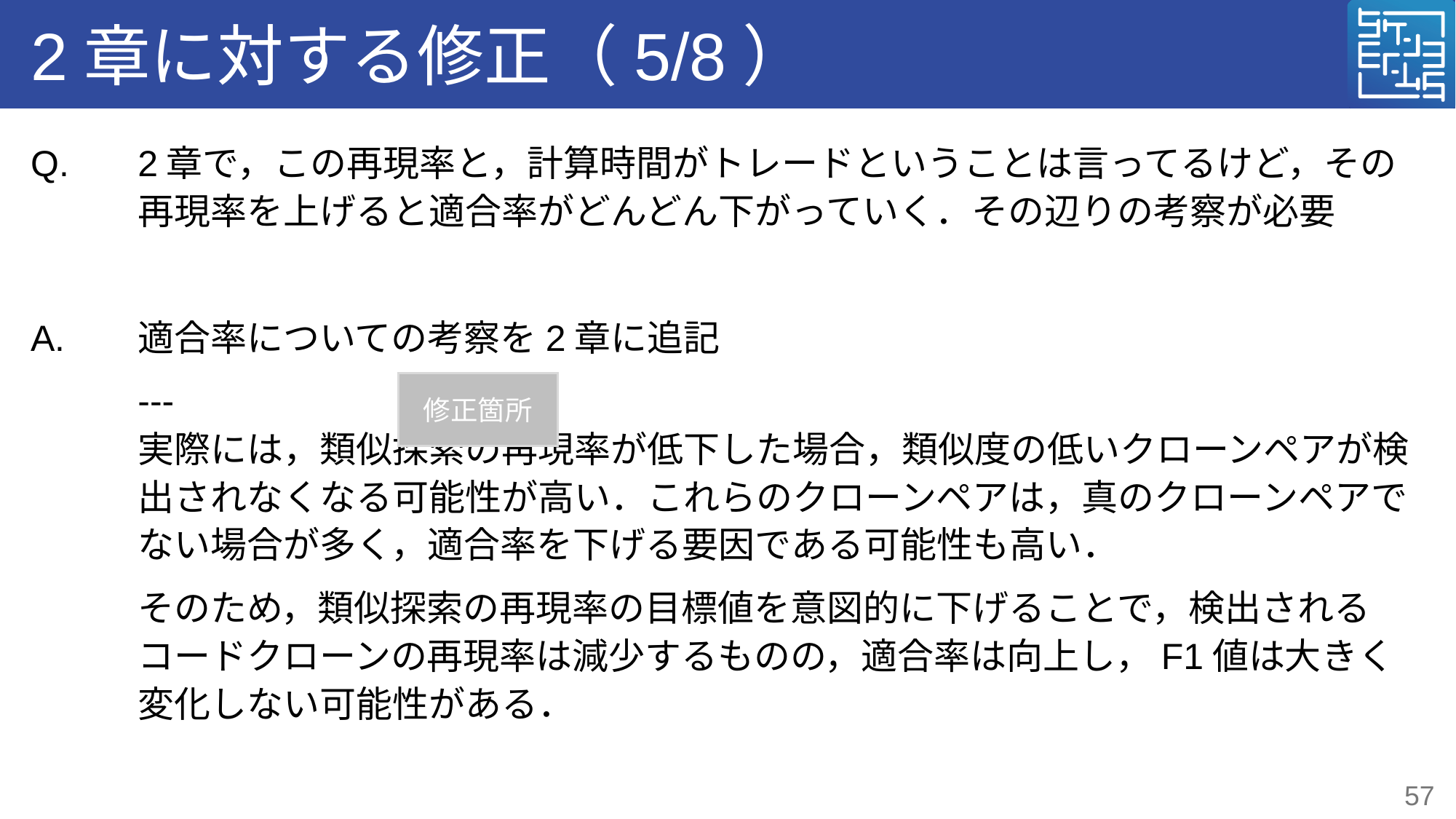

# 2章に対する修正（5/8）
Q.	2章で，この再現率と，計算時間がトレードということは言ってるけど，その再現率を上げると適合率がどんどん下がっていく．その辺りの考察が必要

A.	適合率についての考察を2章に追記
	---
実際には，類似探索の再現率が低下した場合，類似度の低いクローンペアが検出されなくなる可能性が高い．これらのクローンペアは，真のクローンペアでない場合が多く，適合率を下げる要因である可能性も高い．
	そのため，類似探索の再現率の目標値を意図的に下げることで，検出されるコードクローンの再現率は減少するものの，適合率は向上し，F1値は大きく変化しない可能性がある．

修正箇所
57